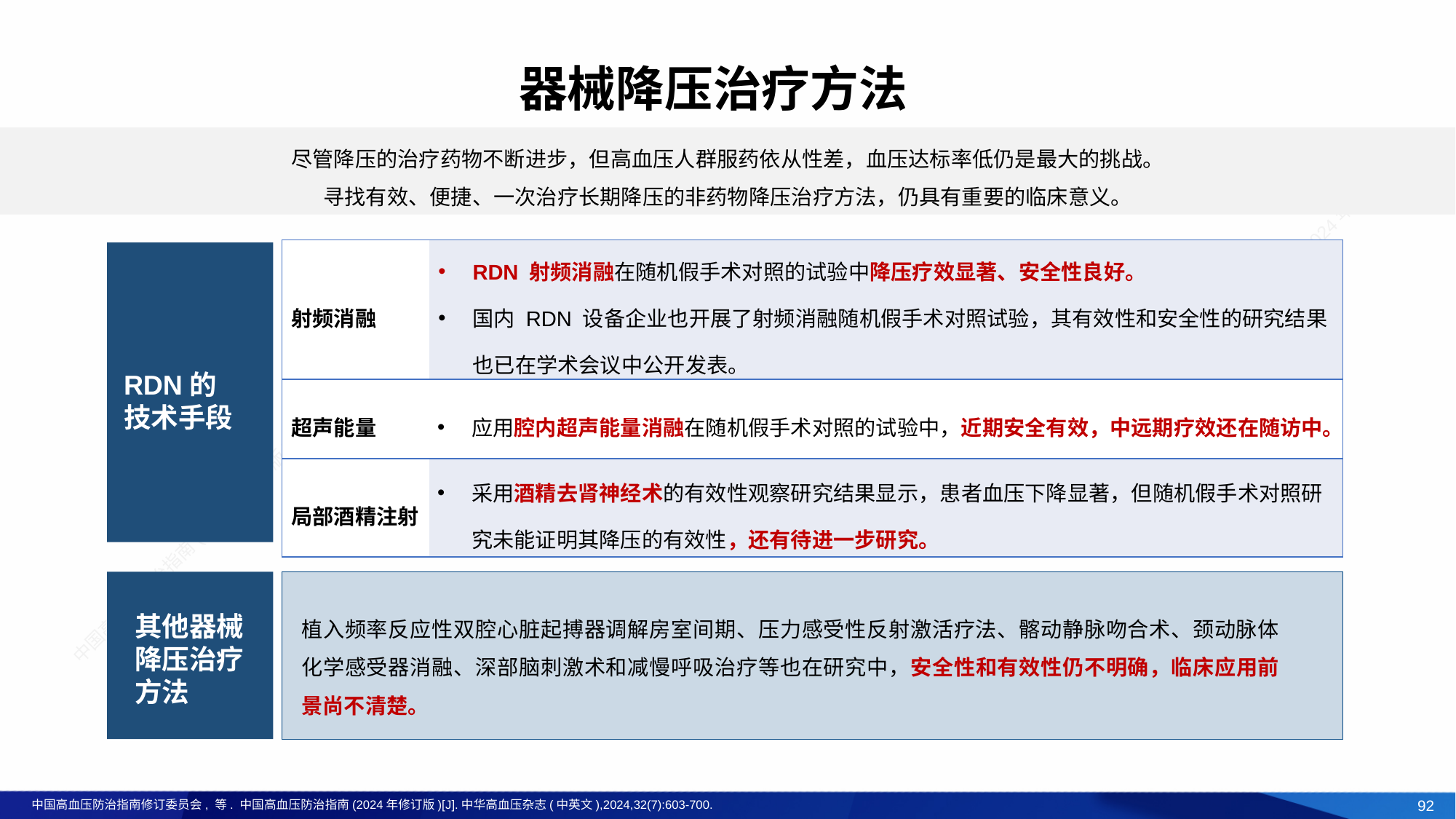

# 器械降压治疗方法
尽管降压的治疗药物不断进步，但高血压人群服药依从性差，血压达标率低仍是最大的挑战。
寻找有效、便捷、一次治疗长期降压的非药物降压治疗方法，仍具有重要的临床意义。
| 射频消融 | RDN 射频消融在随机假手术对照的试验中降压疗效显著、安全性良好。 国内 RDN 设备企业也开展了射频消融随机假手术对照试验，其有效性和安全性的研究结果也已在学术会议中公开发表。 |
| --- | --- |
| 超声能量 | 应用腔内超声能量消融在随机假手术对照的试验中，近期安全有效，中远期疗效还在随访中。 |
| 局部酒精注射 | 采用酒精去肾神经术的有效性观察研究结果显示，患者血压下降显著，但随机假手术对照研究未能证明其降压的有效性，还有待进一步研究。 |

RDN的
技术手段

植入频率反应性双腔心脏起搏器调解房室间期、压力感受性反射激活疗法、髂动静脉吻合术、颈动脉体化学感受器消融、深部脑刺激术和减慢呼吸治疗等也在研究中，安全性和有效性仍不明确，临床应用前景尚不清楚。
其他器械降压治疗方法